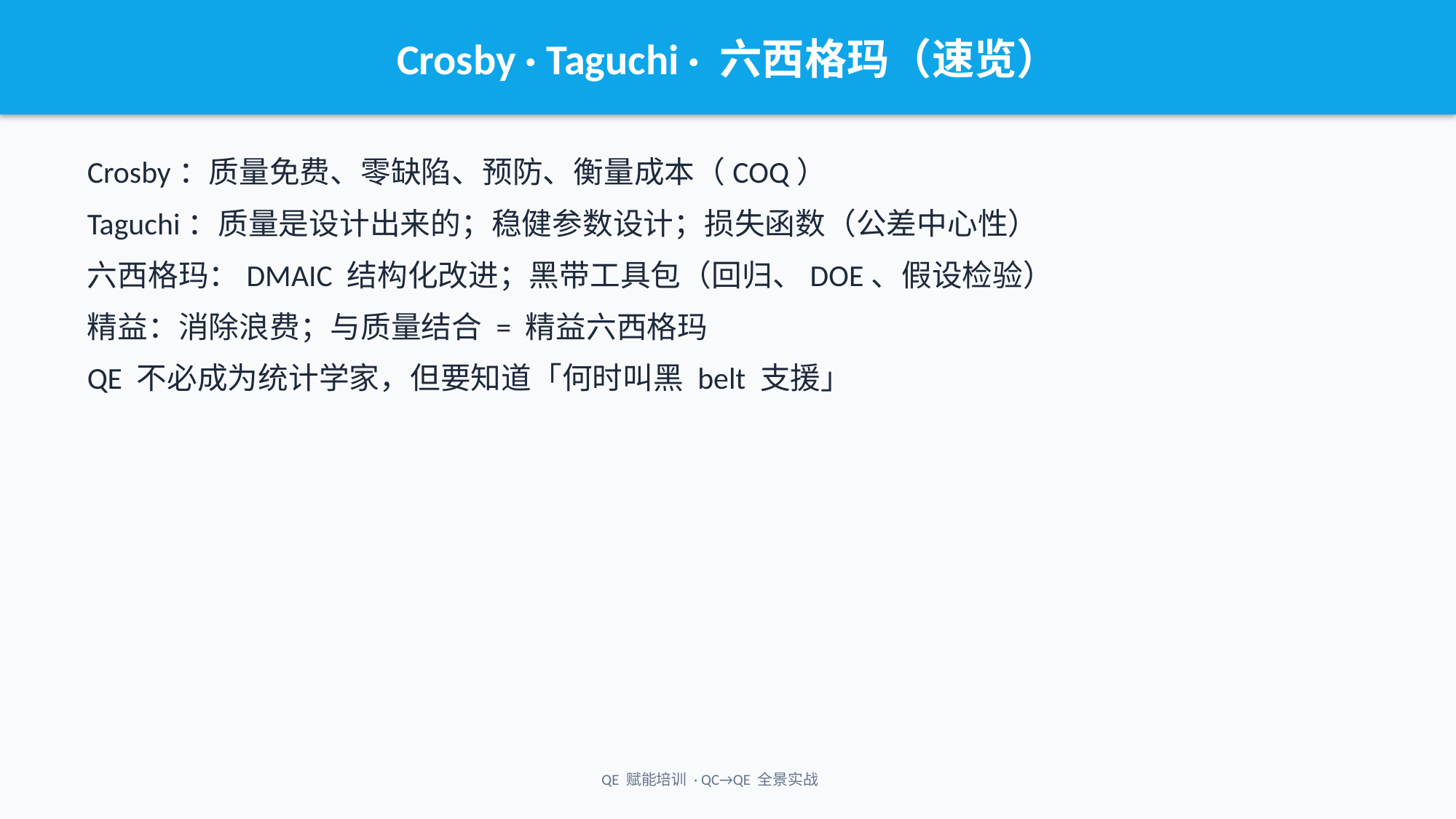

Crosby · Taguchi · 六西格玛（速览）
Crosby：质量免费、零缺陷、预防、衡量成本（COQ）
Taguchi：质量是设计出来的；稳健参数设计；损失函数（公差中心性）
六西格玛：DMAIC 结构化改进；黑带工具包（回归、DOE、假设检验）
精益：消除浪费；与质量结合 = 精益六西格玛
QE 不必成为统计学家，但要知道「何时叫黑 belt 支援」
QE 赋能培训 · QC→QE 全景实战